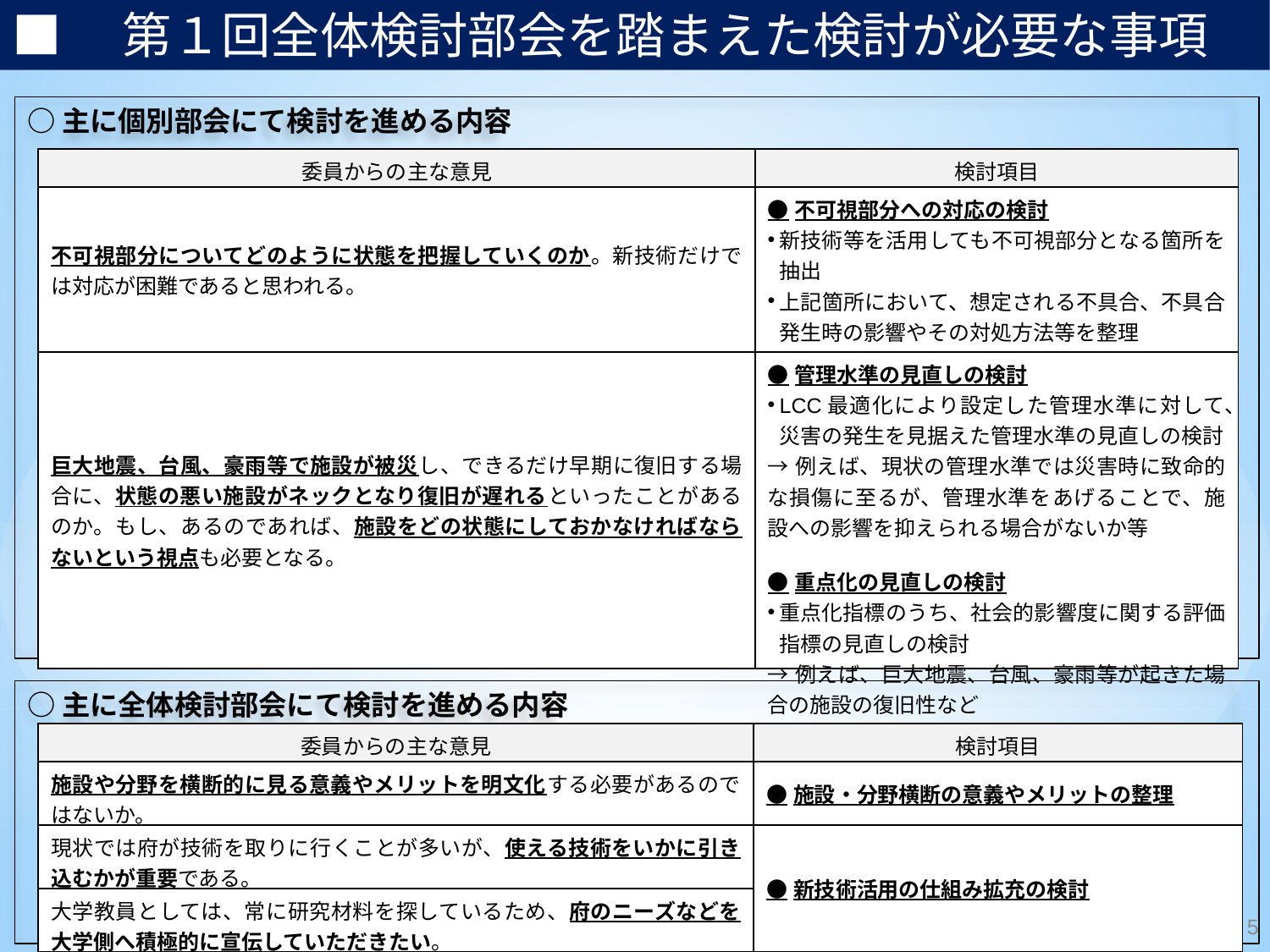

■　第１回全体検討部会を踏まえた検討が必要な事項
○主に個別部会にて検討を進める内容
| 委員からの主な意見 | 検討項目 |
| --- | --- |
| 不可視部分についてどのように状態を把握していくのか。新技術だけでは対応が困難であると思われる。 | ●不可視部分への対応の検討 新技術等を活用しても不可視部分となる箇所を抽出 上記箇所において、想定される不具合、不具合発生時の影響やその対処方法等を整理 更新も含めた今後の対応方針を検討 |
| 巨大地震、台風、豪雨等で施設が被災し、できるだけ早期に復旧する場合に、状態の悪い施設がネックとなり復旧が遅れるといったことがあるのか。もし、あるのであれば、施設をどの状態にしておかなければならないという視点も必要となる。 | ●管理水準の見直しの検討 LCC最適化により設定した管理水準に対して、災害の発生を見据えた管理水準の見直しの検討 →例えば、現状の管理水準では災害時に致命的な損傷に至るが、管理水準をあげることで、施設への影響を抑えられる場合がないか等 ●重点化の見直しの検討 重点化指標のうち、社会的影響度に関する評価指標の見直しの検討 →例えば、巨大地震、台風、豪雨等が起きた場合の施設の復旧性など |
○主に全体検討部会にて検討を進める内容
| 委員からの主な意見 | 検討項目 |
| --- | --- |
| 施設や分野を横断的に見る意義やメリットを明文化する必要があるのではないか。 | ●施設・分野横断の意義やメリットの整理 |
| 現状では府が技術を取りに行くことが多いが、使える技術をいかに引き込むかが重要である。 | ●新技術活用の仕組み拡充の検討 |
| 大学教員としては、常に研究材料を探しているため、府のニーズなどを大学側へ積極的に宣伝していただきたい。 |  |
5